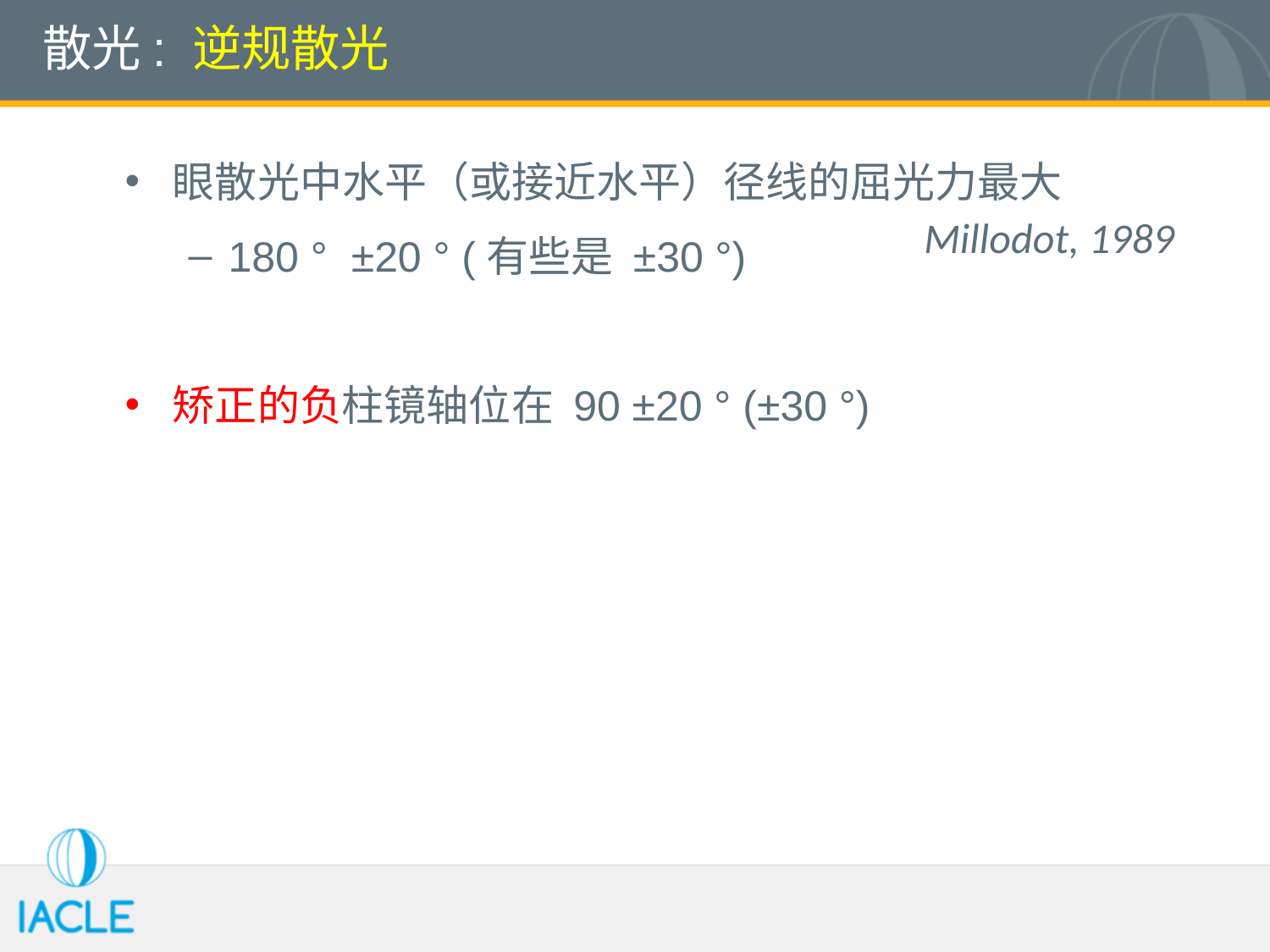

# 散光: 逆规散光

眼散光中水平（或接近水平）径线的屈光力最大
180 °  ±20 ° (有些是 ±30 °)

矫正的负柱镜轴位在 90 ±20 ° (±30 °)
Millodot, 1989